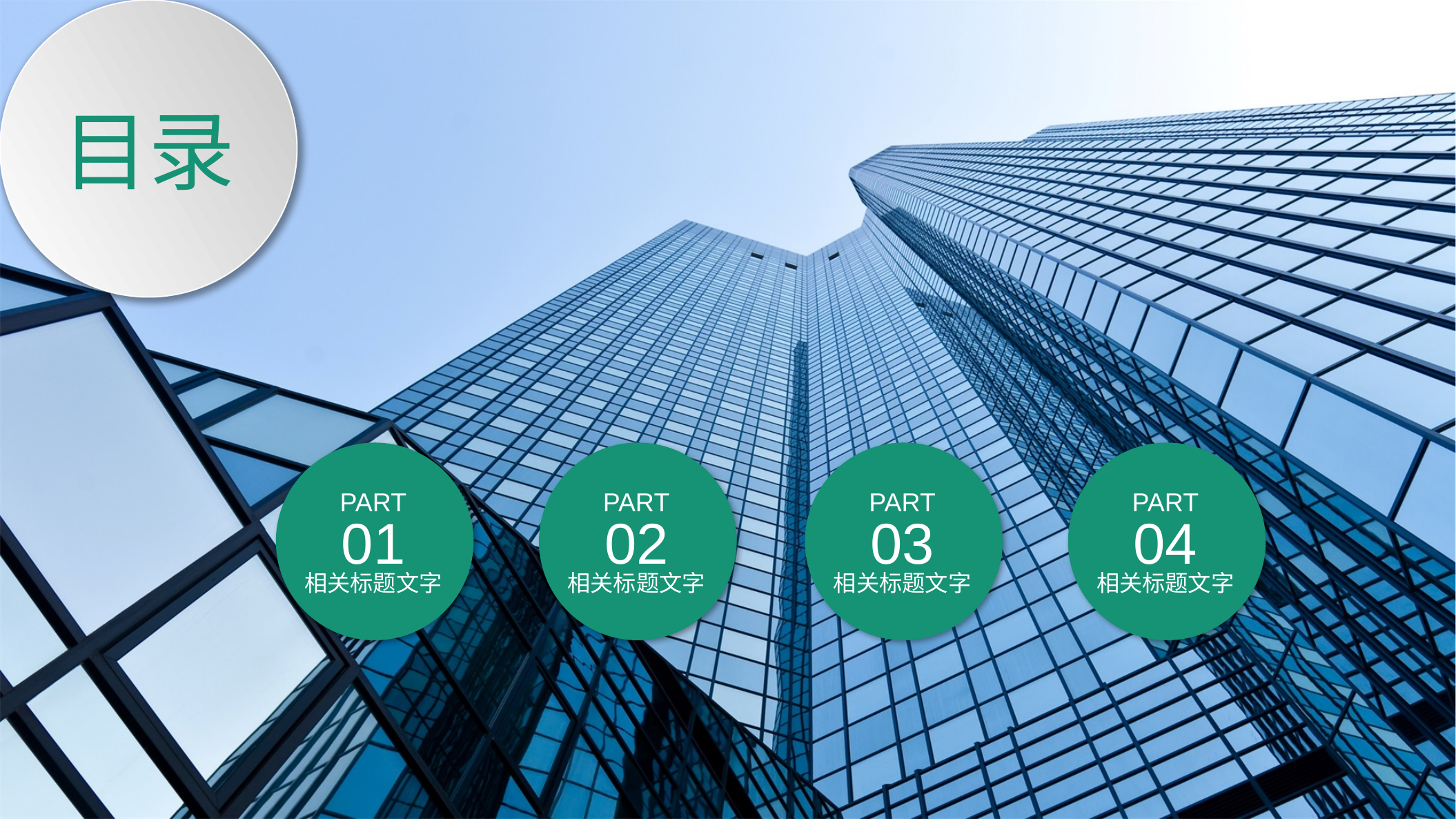

目录

PART
PART
PART
PART
01
02
03
04
相关标题文字
相关标题文字
相关标题文字
相关标题文字